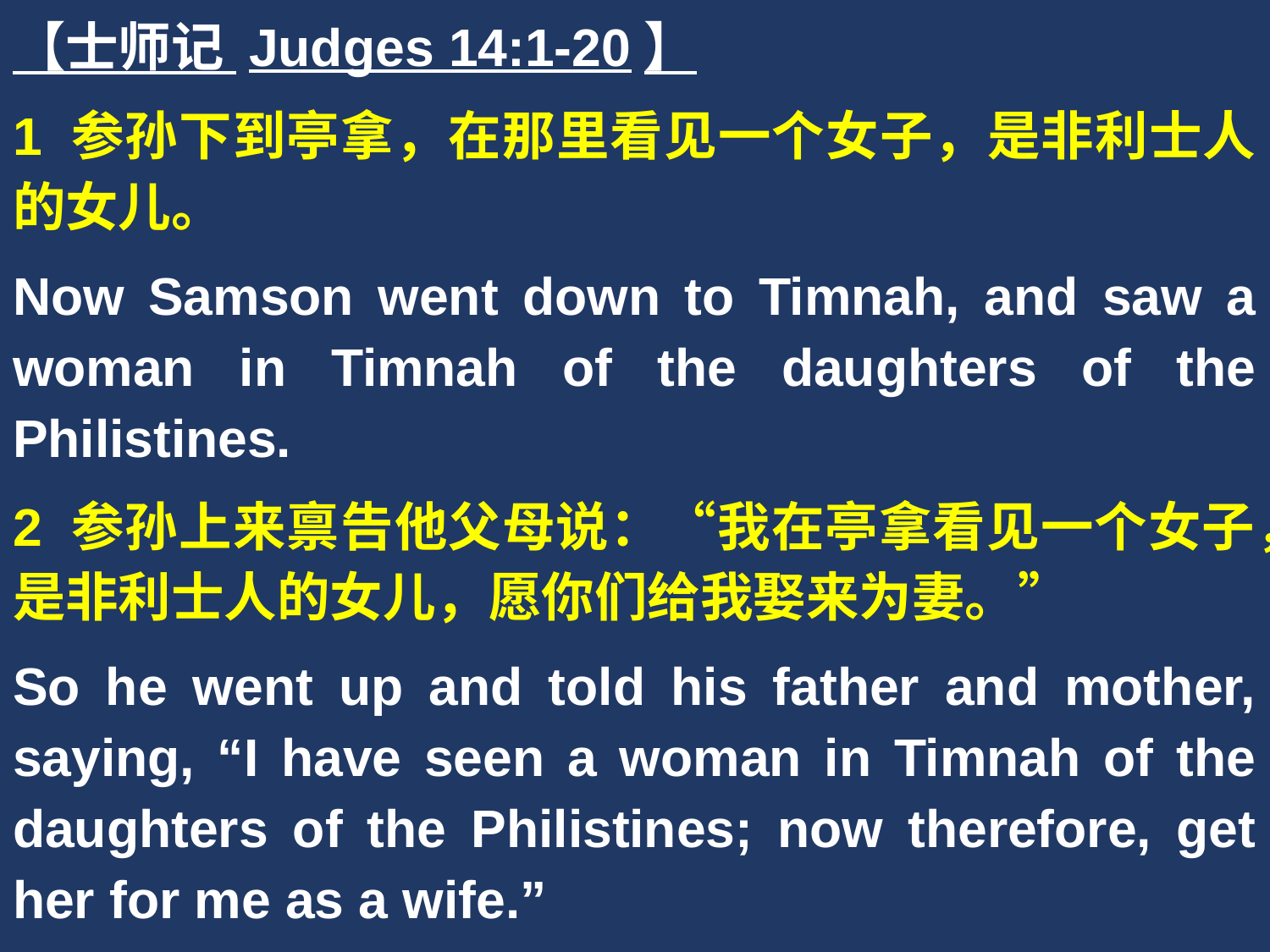

【士师记 Judges 14:1-20】
1 参孙下到亭拿，在那里看见一个女子，是非利士人的女儿。
Now Samson went down to Timnah, and saw a woman in Timnah of the daughters of the Philistines.
2 参孙上来禀告他父母说：“我在亭拿看见一个女子，是非利士人的女儿，愿你们给我娶来为妻。”
So he went up and told his father and mother, saying, “I have seen a woman in Timnah of the daughters of the Philistines; now therefore, get her for me as a wife.”